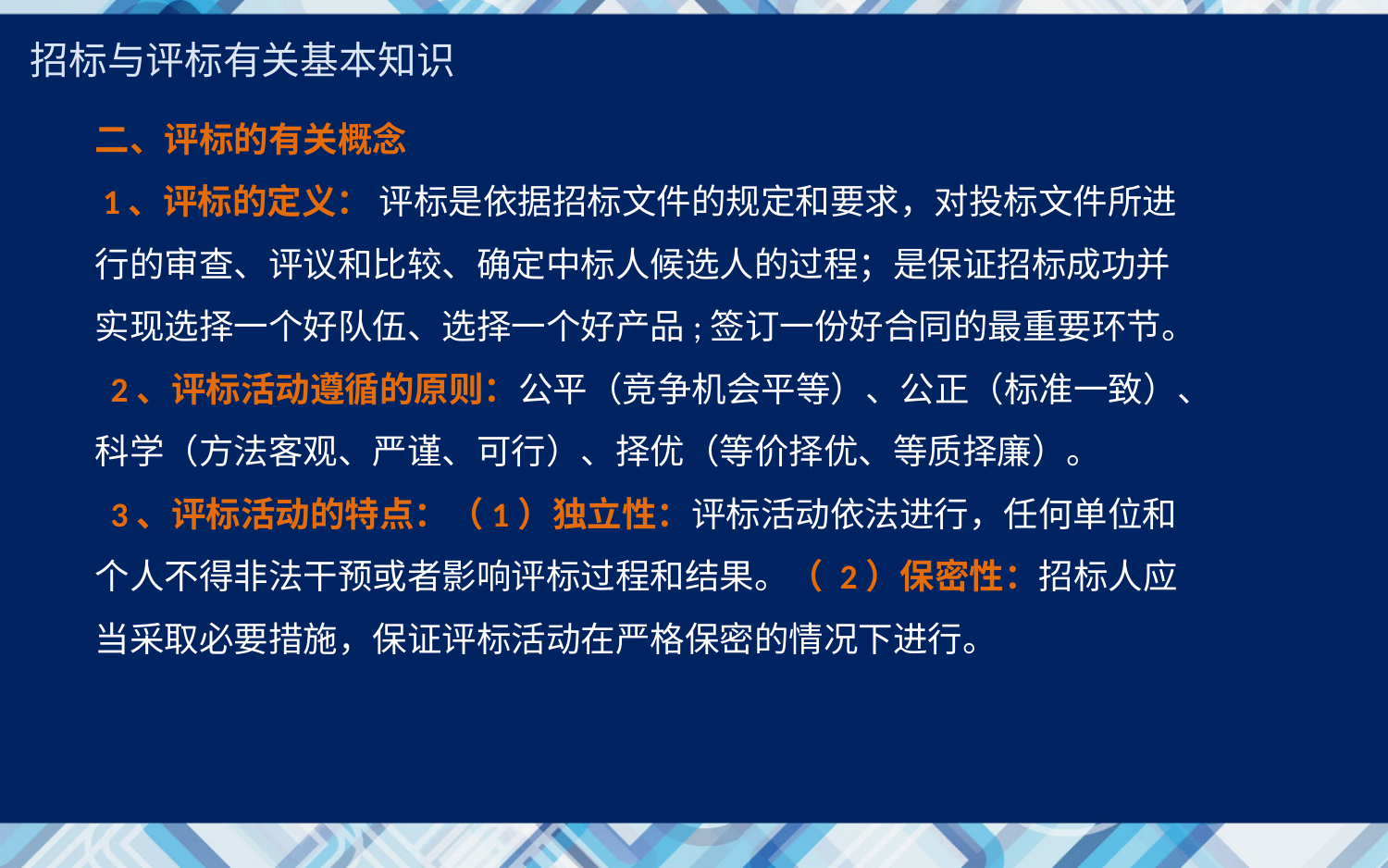

招标与评标有关基本知识
二、评标的有关概念
 1、评标的定义： 评标是依据招标文件的规定和要求，对投标文件所进行的审查、评议和比较、确定中标人候选人的过程；是保证招标成功并实现选择一个好队伍、选择一个好产品;签订一份好合同的最重要环节。
  2、评标活动遵循的原则：公平（竞争机会平等）、公正（标准一致）、科学（方法客观、严谨、可行）、择优（等价择优、等质择廉）。
  3、评标活动的特点：（1）独立性：评标活动依法进行，任何单位和个人不得非法干预或者影响评标过程和结果。（ 2）保密性：招标人应当采取必要措施，保证评标活动在严格保密的情况下进行。